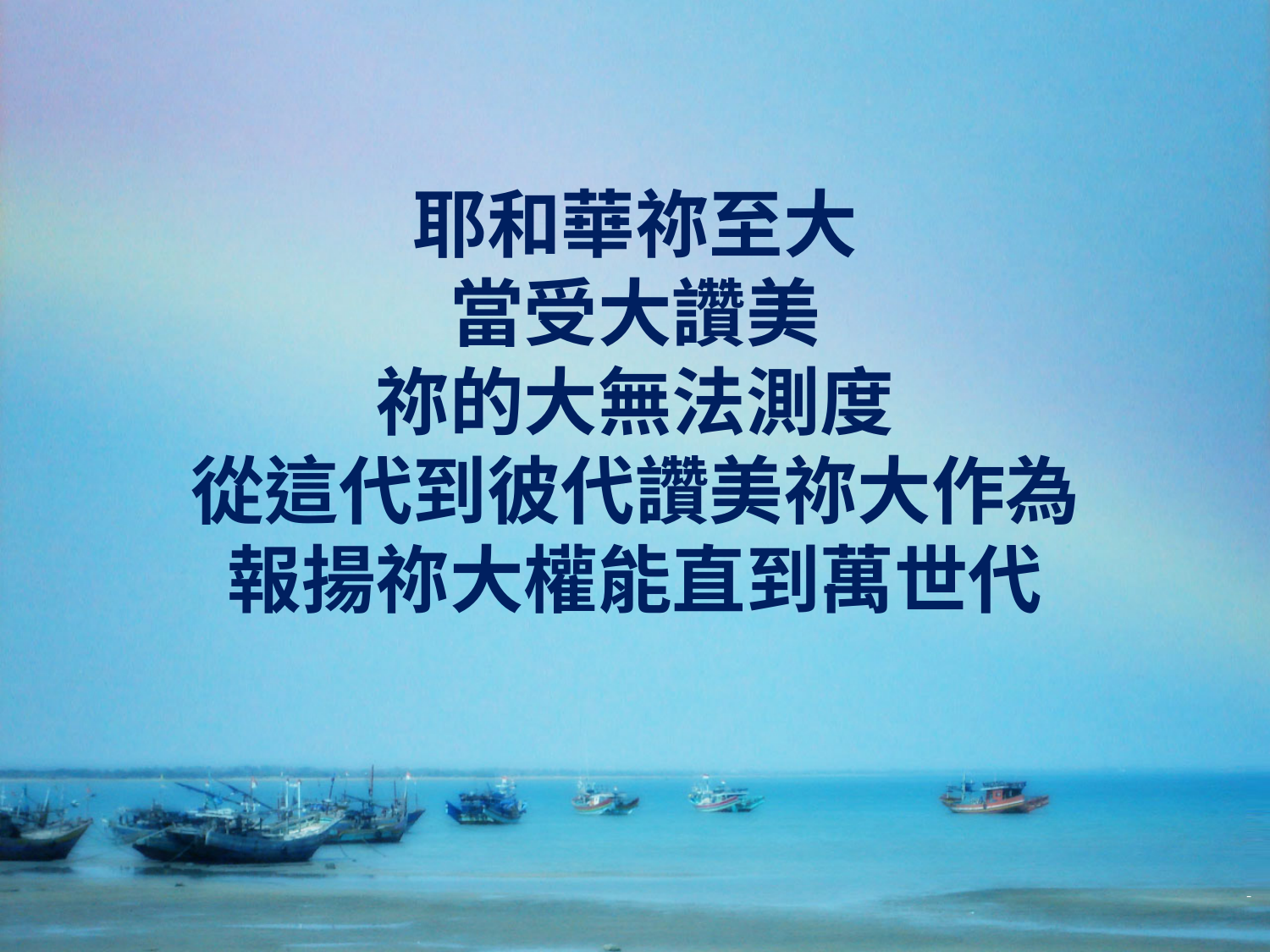

# 耶和華祢至大 當受大讚美 祢的大無法測度 從這代到彼代讚美祢大作為 報揚祢大權能直到萬世代